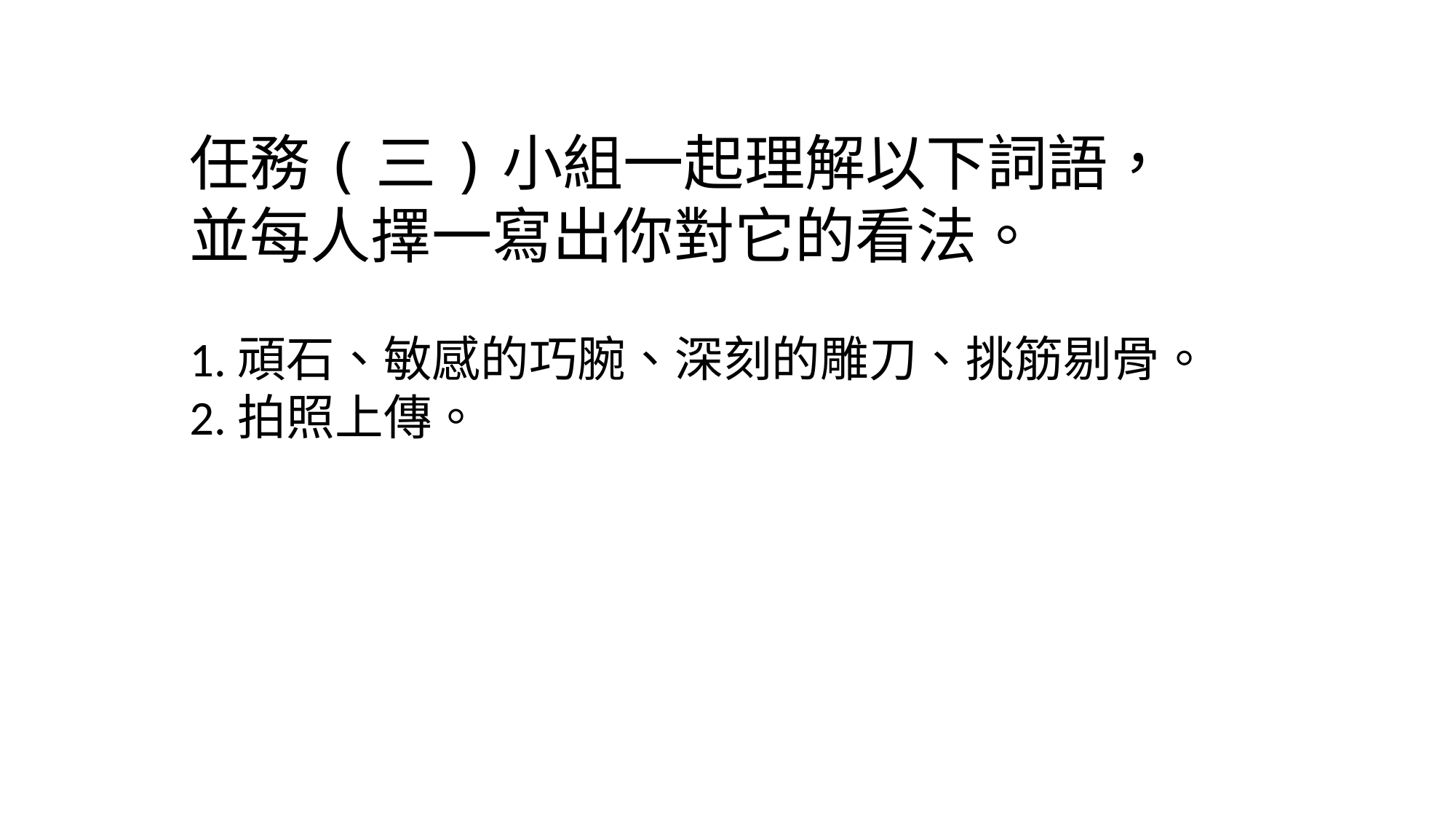

任務(三)小組一起理解以下詞語，並每人擇一寫出你對它的看法。

1.頑石、敏感的巧腕、深刻的雕刀、挑筋剔骨。
2.拍照上傳。